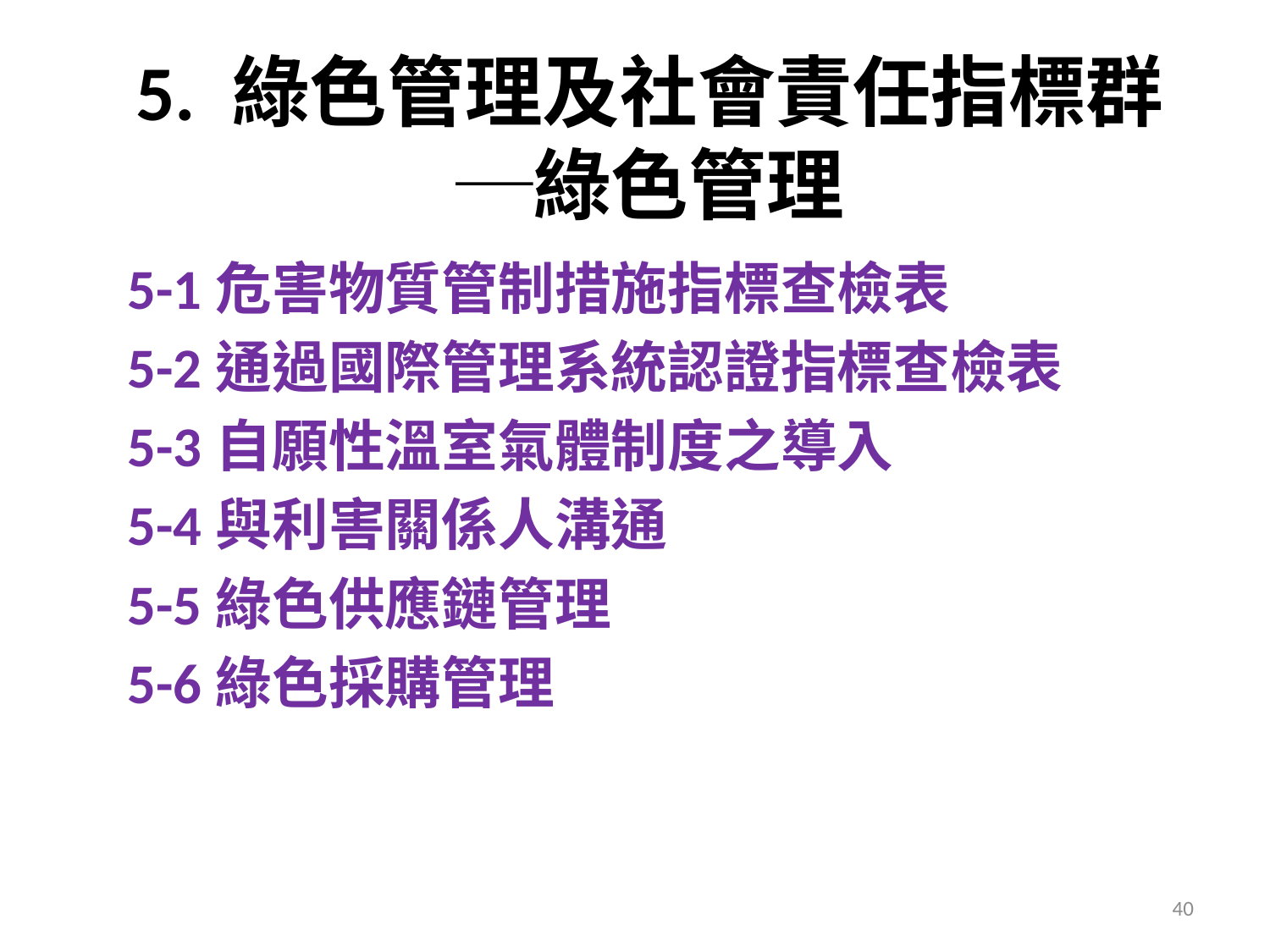

# 5. 綠色管理及社會責任指標群─綠色管理
5-1危害物質管制措施指標查檢表
5-2通過國際管理系統認證指標查檢表
5-3自願性溫室氣體制度之導入
5-4與利害關係人溝通
5-5綠色供應鏈管理
5-6綠色採購管理
40